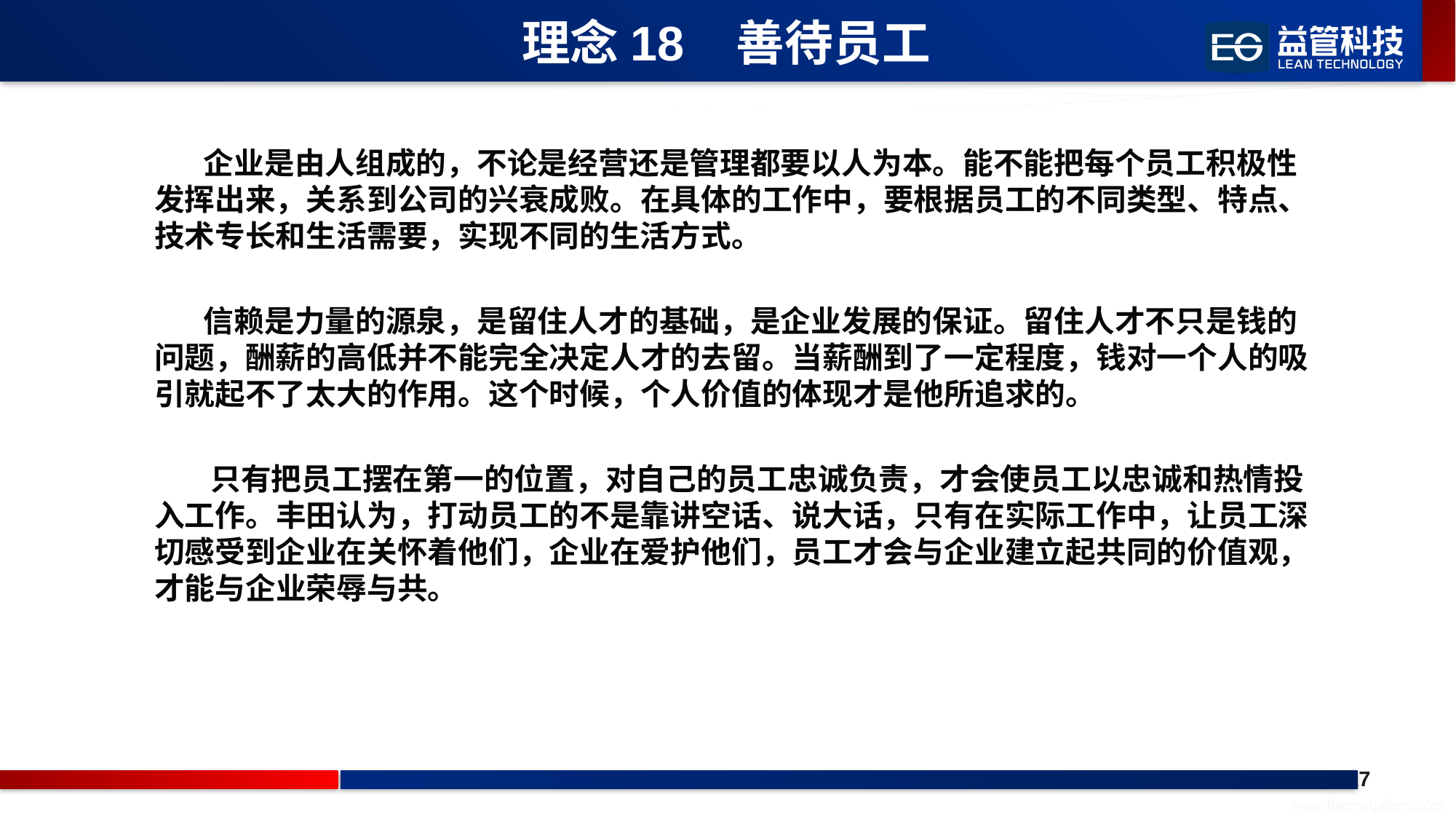

# 理念18   善待员工
            企业是由人组成的，不论是经营还是管理都要以人为本。能不能把每个员工积极性发挥出来，关系到公司的兴衰成败。在具体的工作中，要根据员工的不同类型、特点、技术专长和生活需要，实现不同的生活方式。

            信赖是力量的源泉，是留住人才的基础，是企业发展的保证。留住人才不只是钱的问题，酬薪的高低并不能完全决定人才的去留。当薪酬到了一定程度，钱对一个人的吸引就起不了太大的作用。这个时候，个人价值的体现才是他所追求的。

             只有把员工摆在第一的位置，对自己的员工忠诚负责，才会使员工以忠诚和热情投入工作。丰田认为，打动员工的不是靠讲空话、说大话，只有在实际工作中，让员工深切感受到企业在关怀着他们，企业在爱护他们，员工才会与企业建立起共同的价值观，才能与企业荣辱与共。